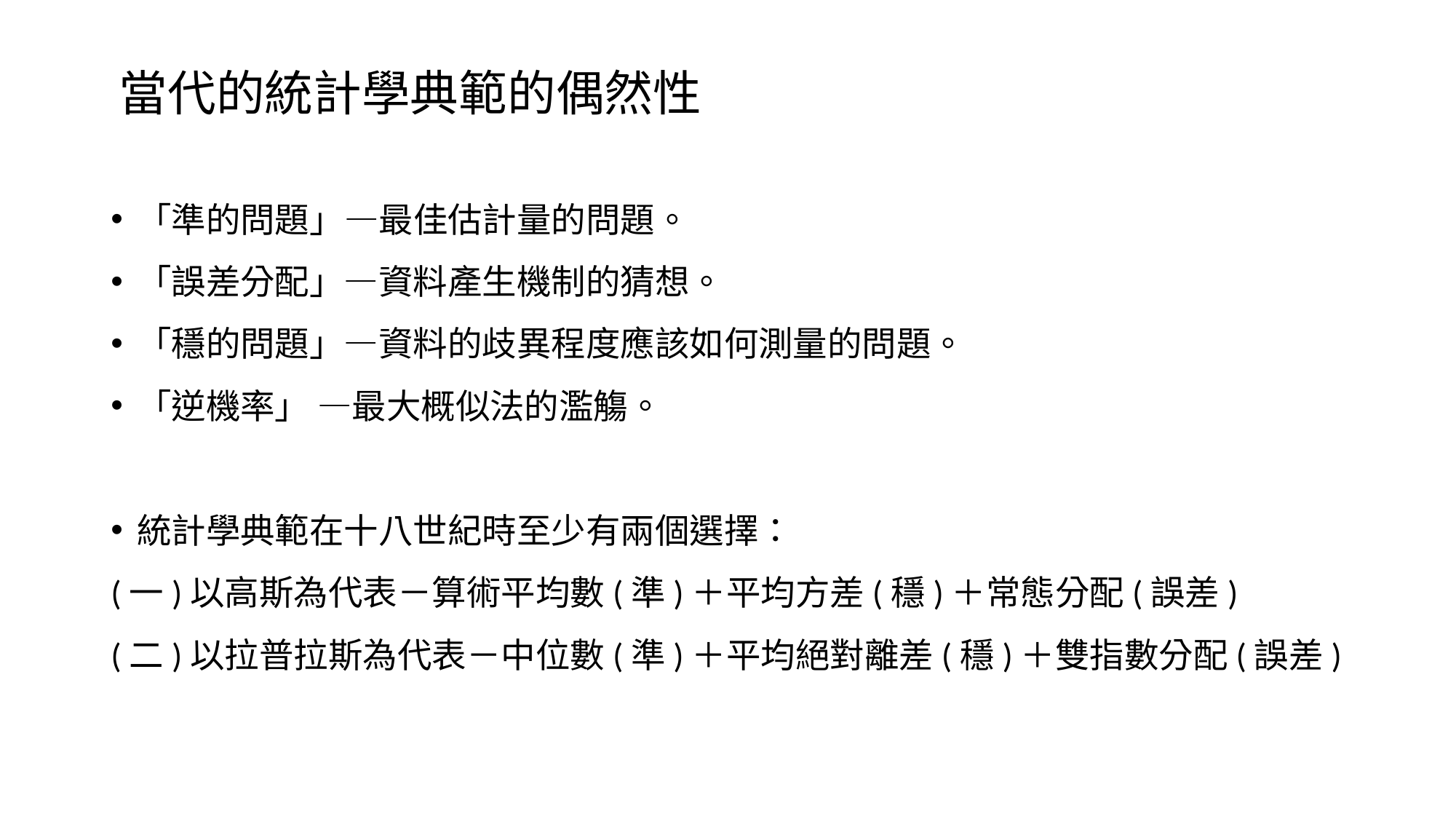

# 當代的統計學典範的偶然性
「準的問題」—最佳估計量的問題。
「誤差分配」—資料產生機制的猜想。
「穩的問題」—資料的歧異程度應該如何測量的問題。
「逆機率」 —最大概似法的濫觴。

統計學典範在十八世紀時至少有兩個選擇：
(一)以高斯為代表－算術平均數(準)＋平均方差(穩)＋常態分配(誤差)
(二)以拉普拉斯為代表－中位數(準)＋平均絕對離差(穩)＋雙指數分配(誤差)